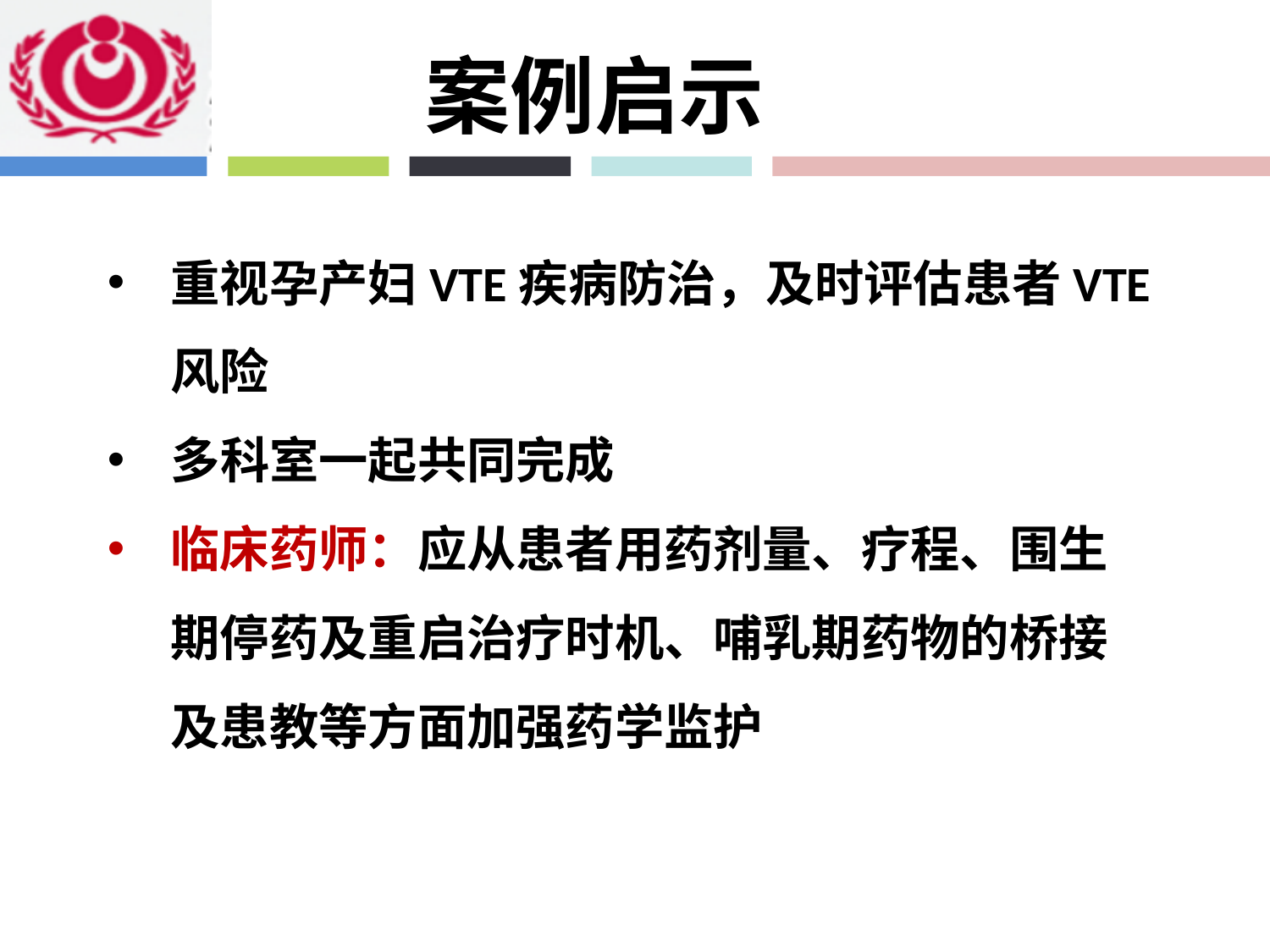

案例启示
重视孕产妇VTE疾病防治，及时评估患者VTE风险
多科室一起共同完成
临床药师：应从患者用药剂量、疗程、围生期停药及重启治疗时机、哺乳期药物的桥接及患教等方面加强药学监护